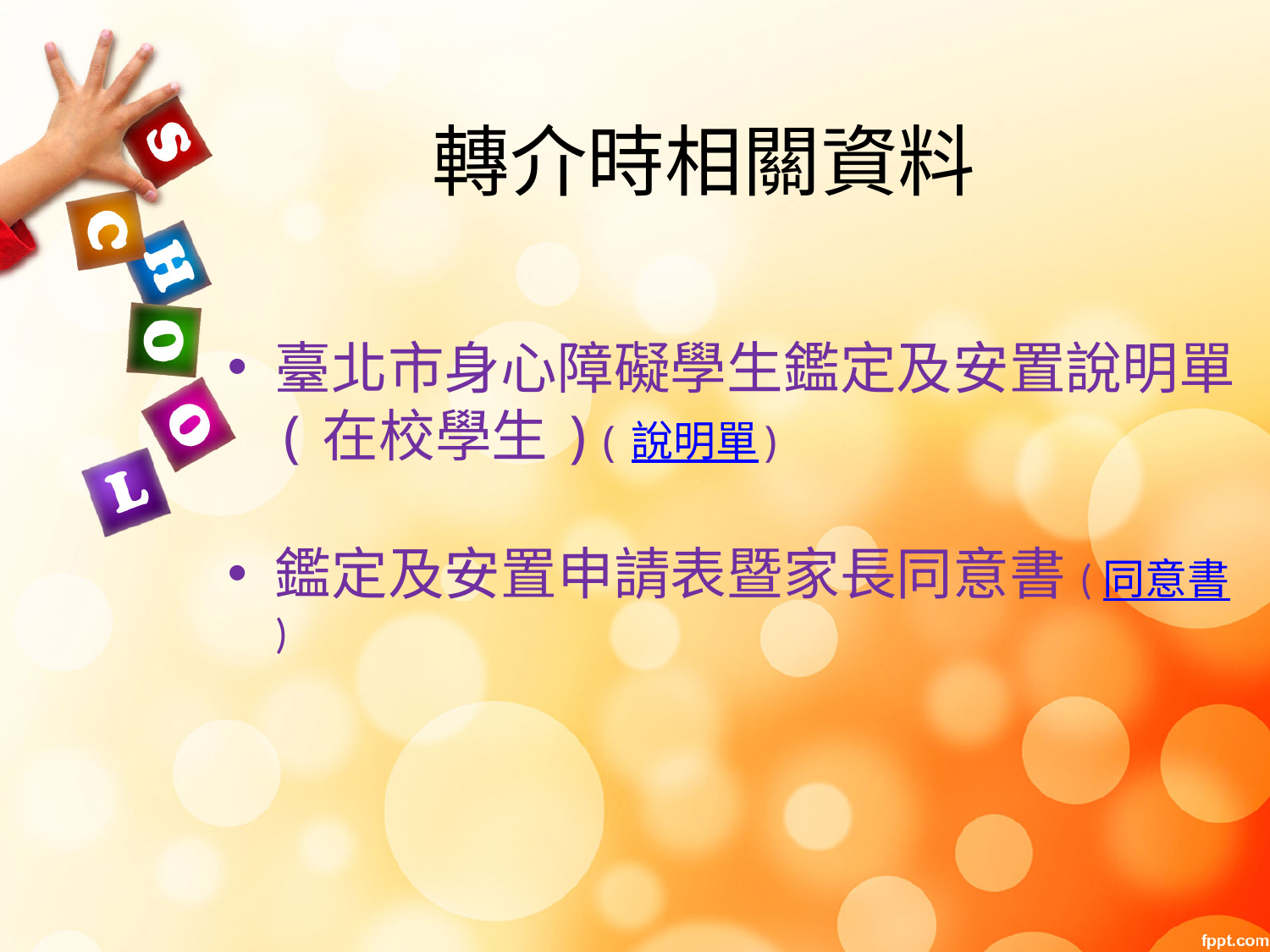

# 轉介時相關資料

臺北市身心障礙學生鑑定及安置說明單(在校學生)(說明單)

鑑定及安置申請表暨家長同意書(同意書)